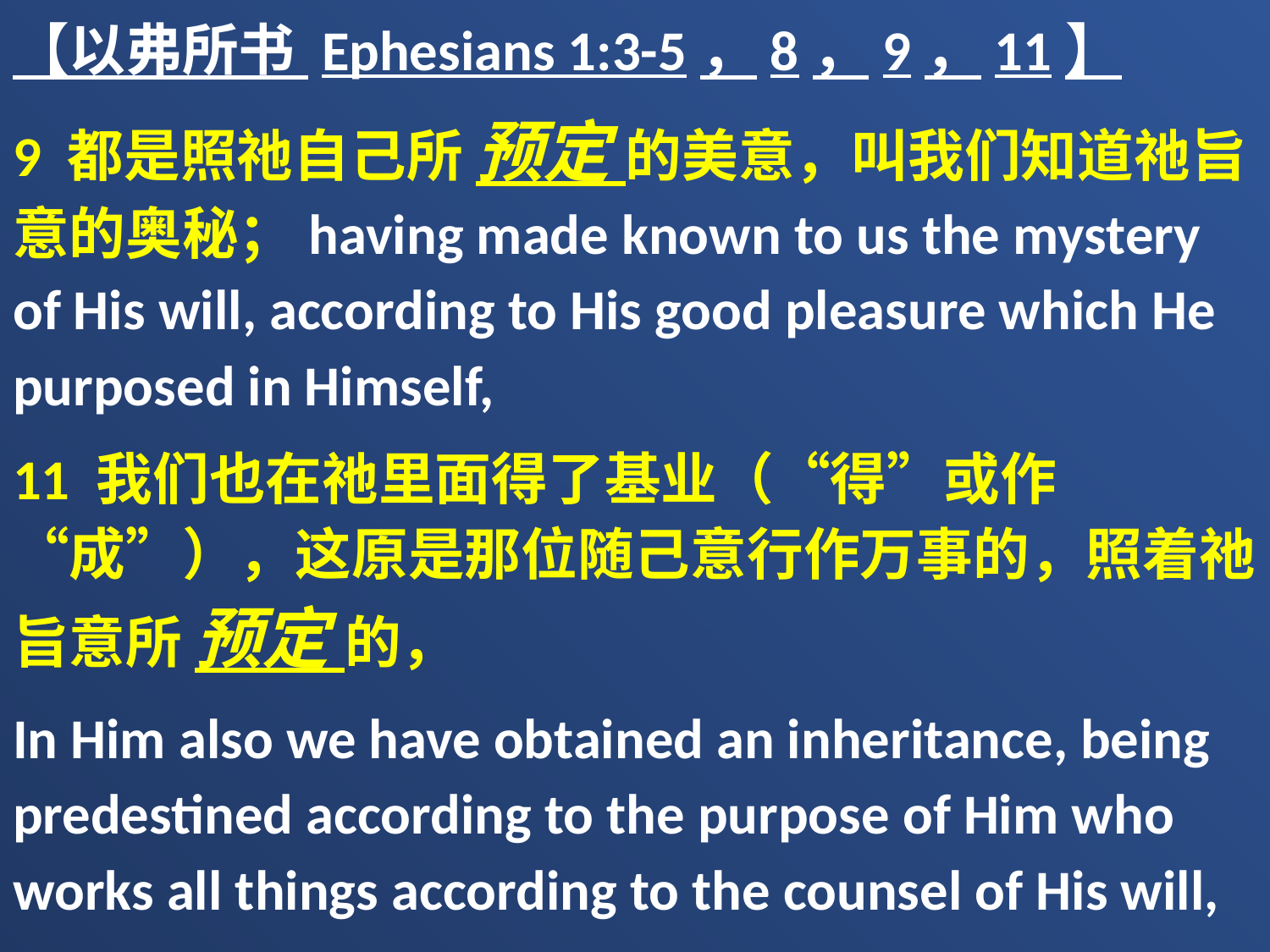

【以弗所书 Ephesians 1:3-5，8，9，11】
9 都是照祂自己所 预定 的美意，叫我们知道祂旨意的奥秘；having made known to us the mystery of His will, according to His good pleasure which He purposed in Himself,
11 我们也在祂里面得了基业（“得”或作“成”），这原是那位随己意行作万事的，照着祂旨意所 预定 的，
In Him also we have obtained an inheritance, being predestined according to the purpose of Him who works all things according to the counsel of His will,